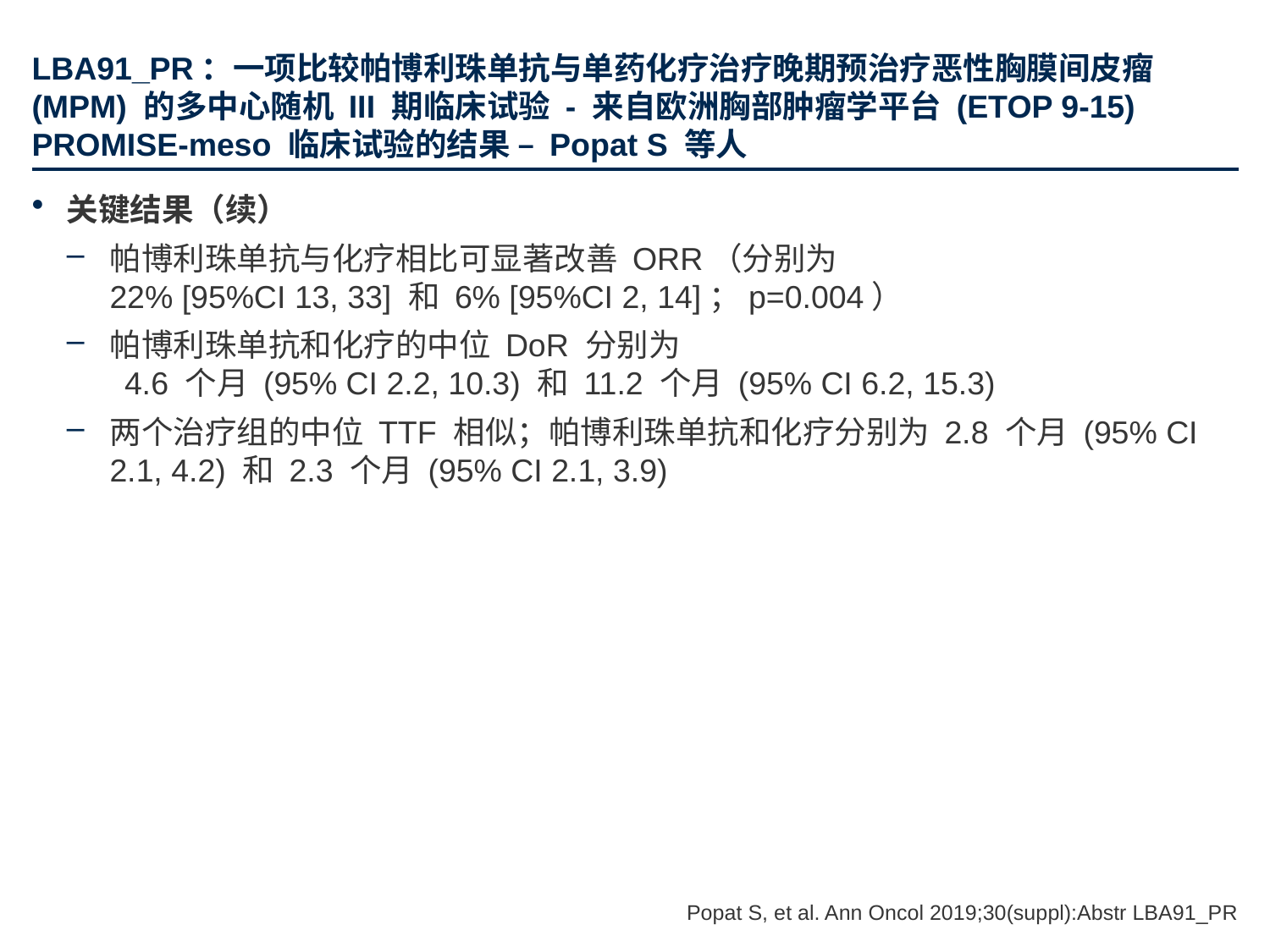

# LBA91_PR：一项比较帕博利珠单抗与单药化疗治疗晚期预治疗恶性胸膜间皮瘤 (MPM) 的多中心随机 III 期临床试验 - 来自欧洲胸部肿瘤学平台 (ETOP 9-15) PROMISE-meso 临床试验的结果 – Popat S 等人
关键结果（续）
帕博利珠单抗与化疗相比可显著改善 ORR（分别为
22% [95%CI 13, 33] 和 6% [95%CI 2, 14]；p=0.004）
帕博利珠单抗和化疗的中位 DoR 分别为
 4.6 个月 (95% CI 2.2, 10.3) 和 11.2 个月 (95% CI 6.2, 15.3)
两个治疗组的中位 TTF 相似；帕博利珠单抗和化疗分别为 2.8 个月 (95% CI 2.1, 4.2) 和 2.3 个月 (95% CI 2.1, 3.9)
Popat S, et al. Ann Oncol 2019;30(suppl):Abstr LBA91_PR